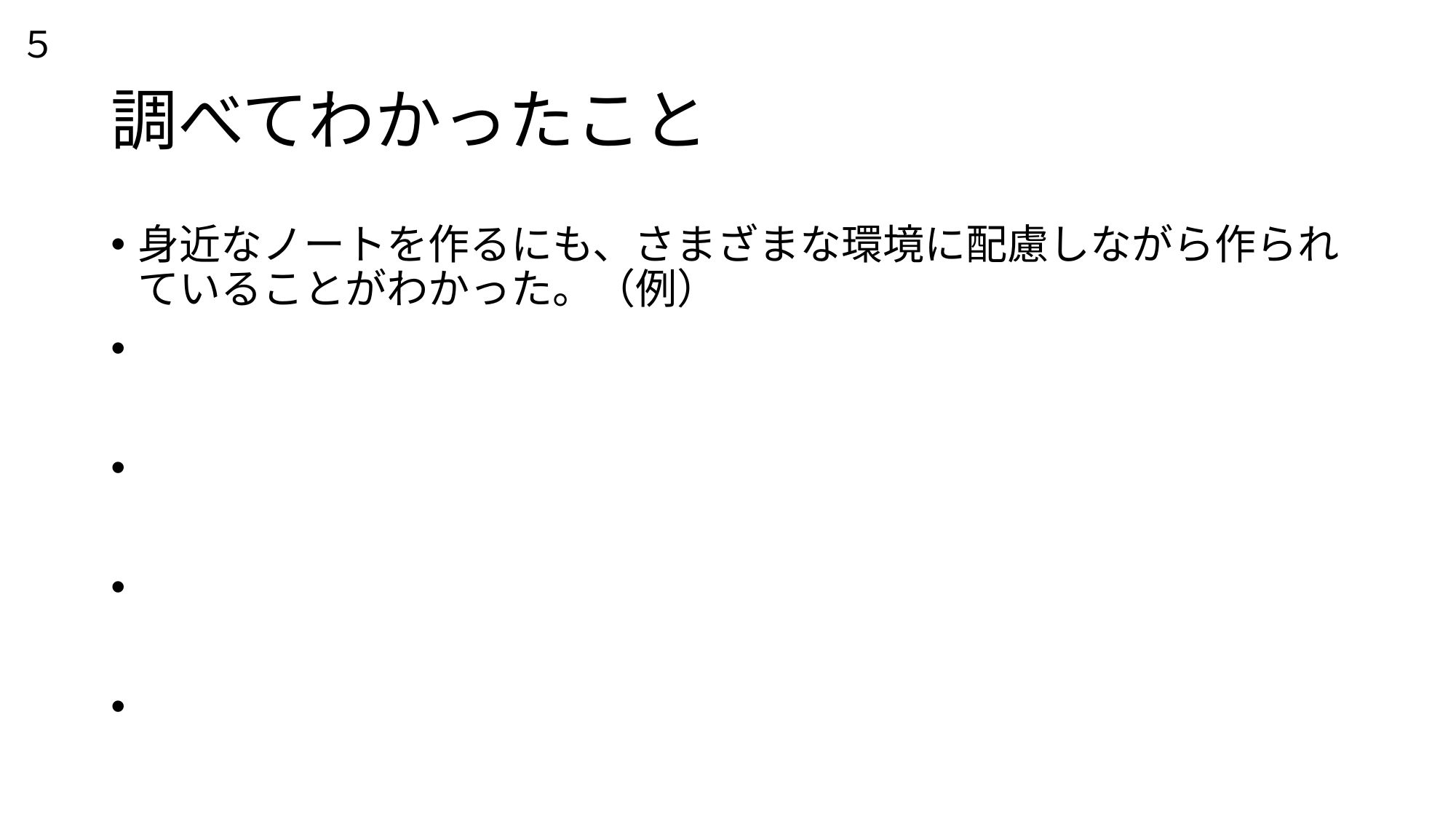

５
# 調べてわかったこと
身近なノートを作るにも、さまざまな環境に配慮しながら作られていることがわかった。（例）